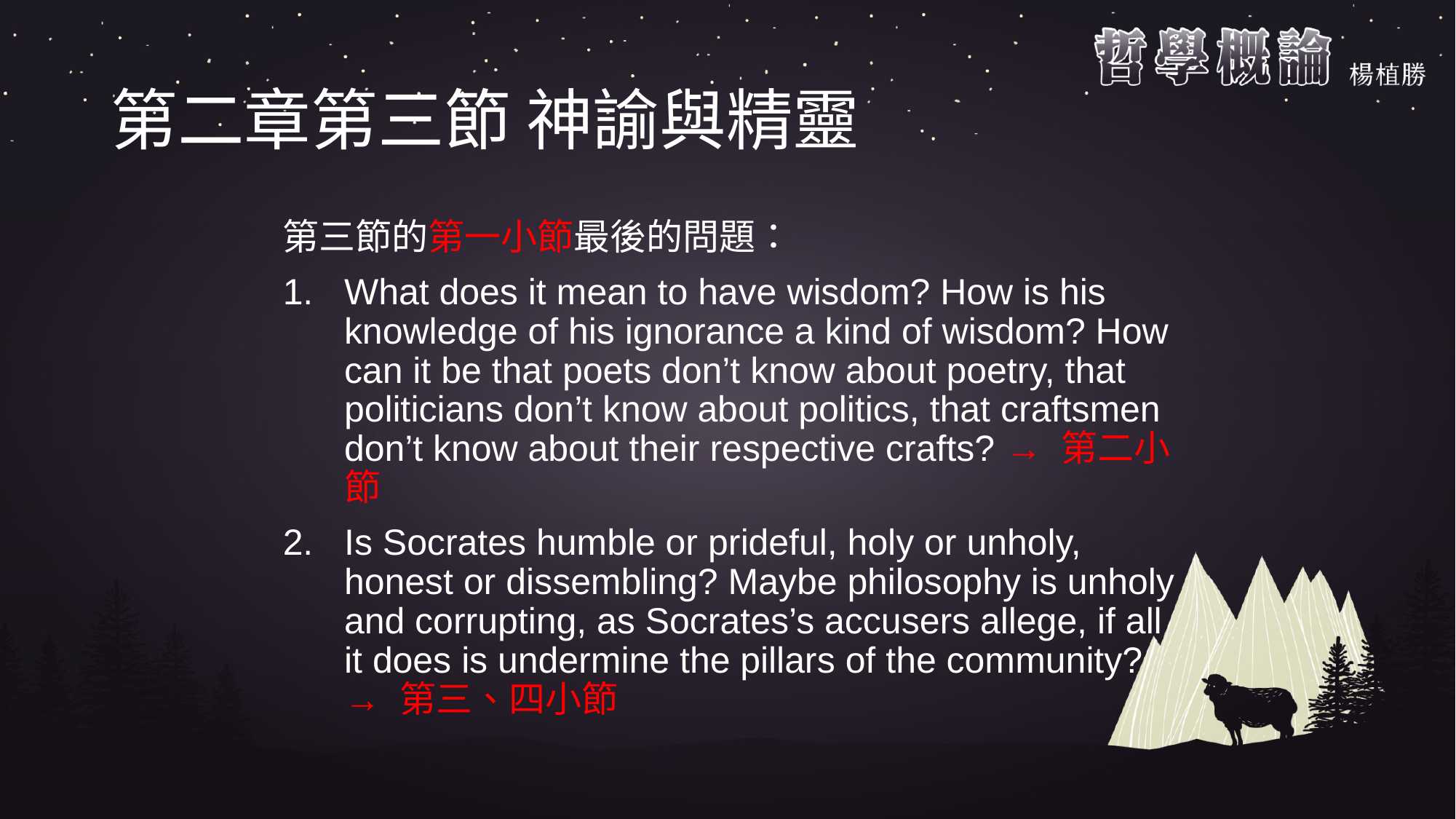

# 第二章第三節 神諭與精靈
第三節的第一小節最後的問題：
What does it mean to have wisdom? How is his knowledge of his ignorance a kind of wisdom? How can it be that poets don’t know about poetry, that politicians don’t know about politics, that craftsmen don’t know about their respective crafts? → 第二小節
Is Socrates humble or prideful, holy or unholy, honest or dissembling? Maybe philosophy is unholy and corrupting, as Socrates’s accusers allege, if all it does is undermine the pillars of the community? → 第三、四小節